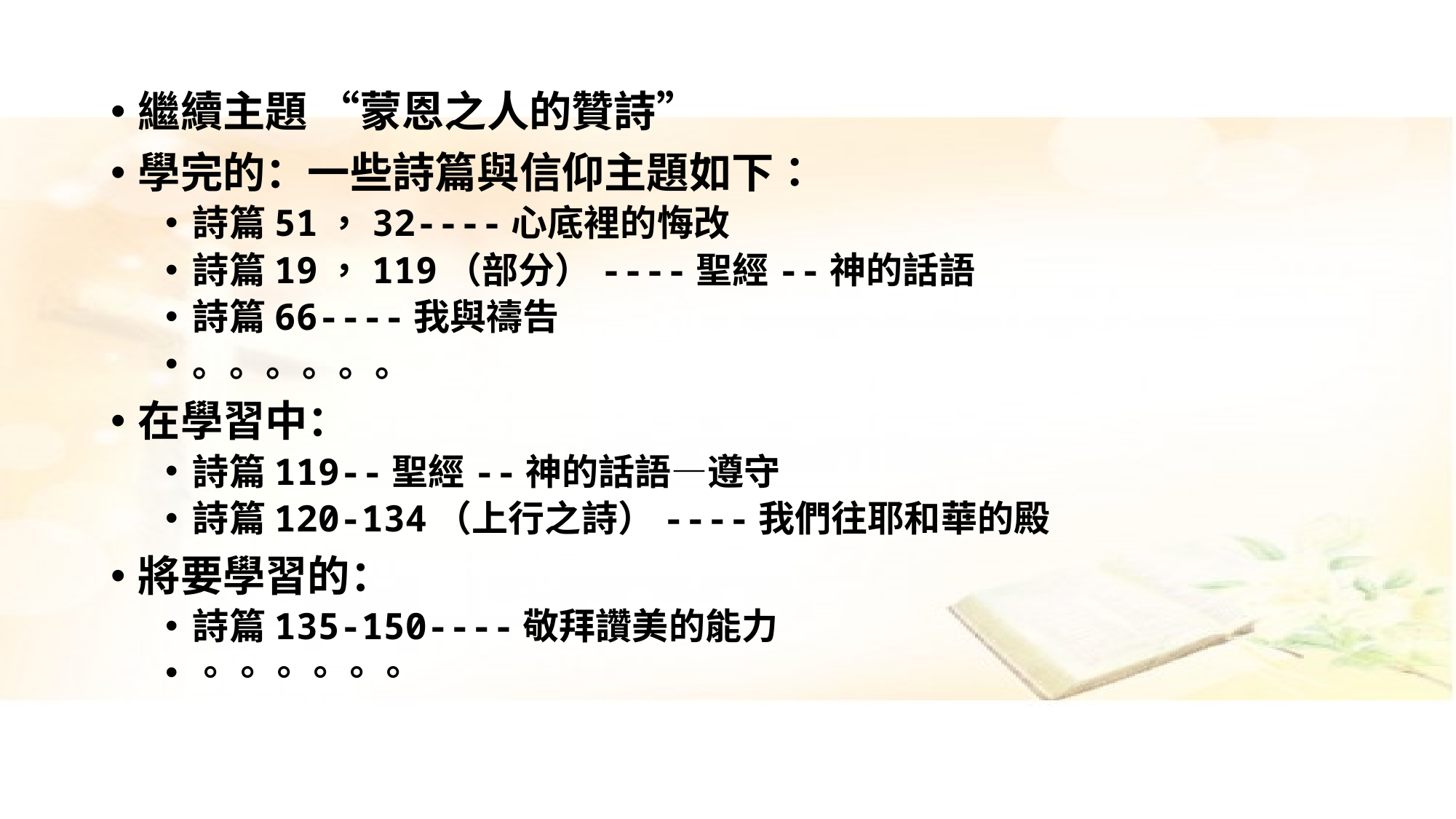

繼續主題 “蒙恩之人的贊詩”
學完的：一些詩篇與信仰主題如下：
詩篇51，32----心底裡的悔改
詩篇19，119（部分）----聖經--神的話語
詩篇66----我與禱告
。。。。。。
在學習中：
詩篇119--聖經--神的話語—遵守
詩篇120-134（上行之詩）----我們往耶和華的殿
將要學習的：
詩篇135-150----敬拜讚美的能力
。。。。。。